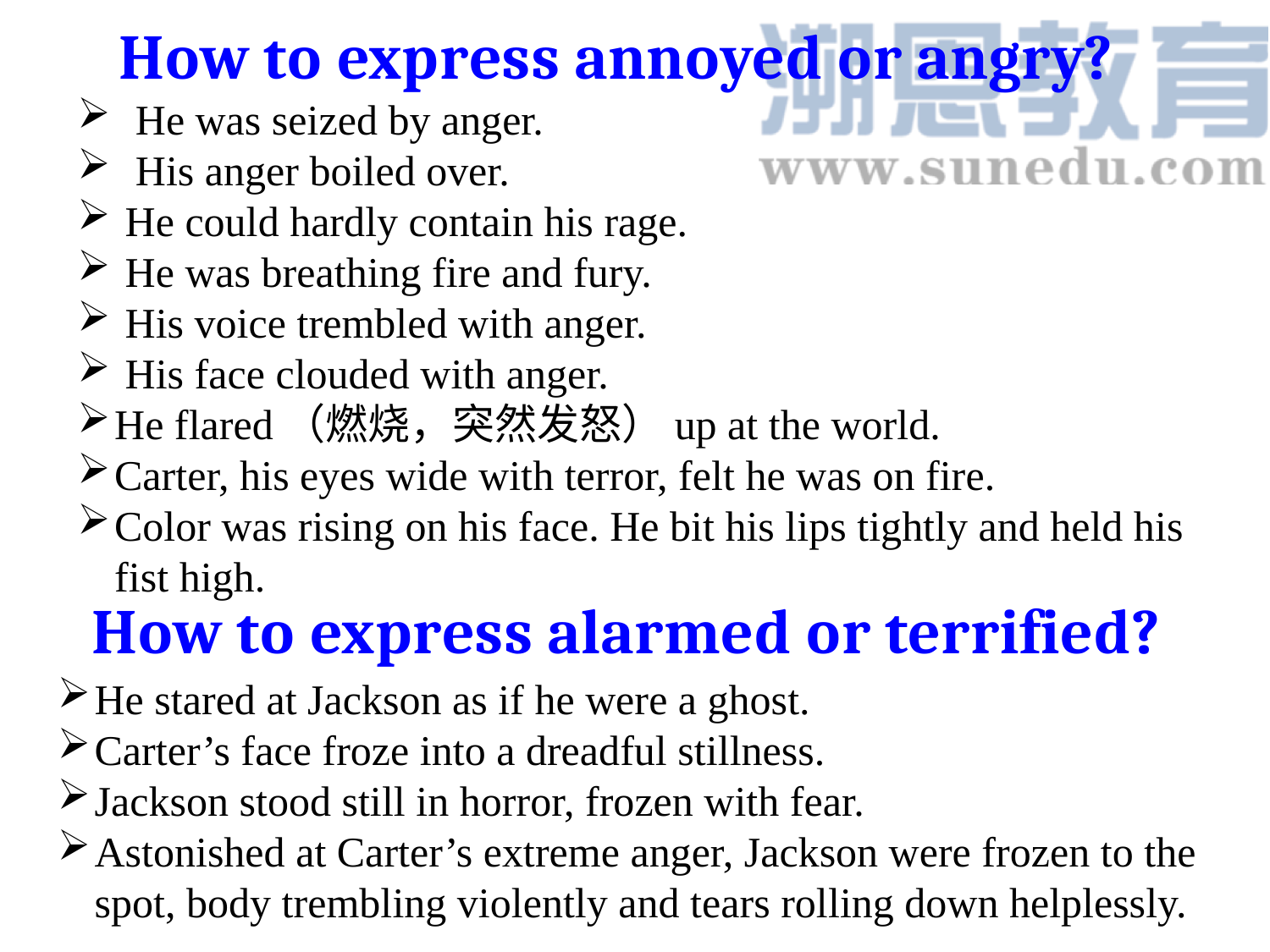

How to express annoyed or angry?
  He was seized by anger.
  His anger boiled over.
 He could hardly contain his rage.
 He was breathing fire and fury.
 His voice trembled with anger.
 His face clouded with anger.
He flared（燃烧，突然发怒）up at the world.
Carter, his eyes wide with terror, felt he was on fire.
Color was rising on his face. He bit his lips tightly and held his fist high.

How to express alarmed or terrified?
He stared at Jackson as if he were a ghost.
Carter’s face froze into a dreadful stillness.
Jackson stood still in horror, frozen with fear.
Astonished at Carter’s extreme anger, Jackson were frozen to the spot, body trembling violently and tears rolling down helplessly.